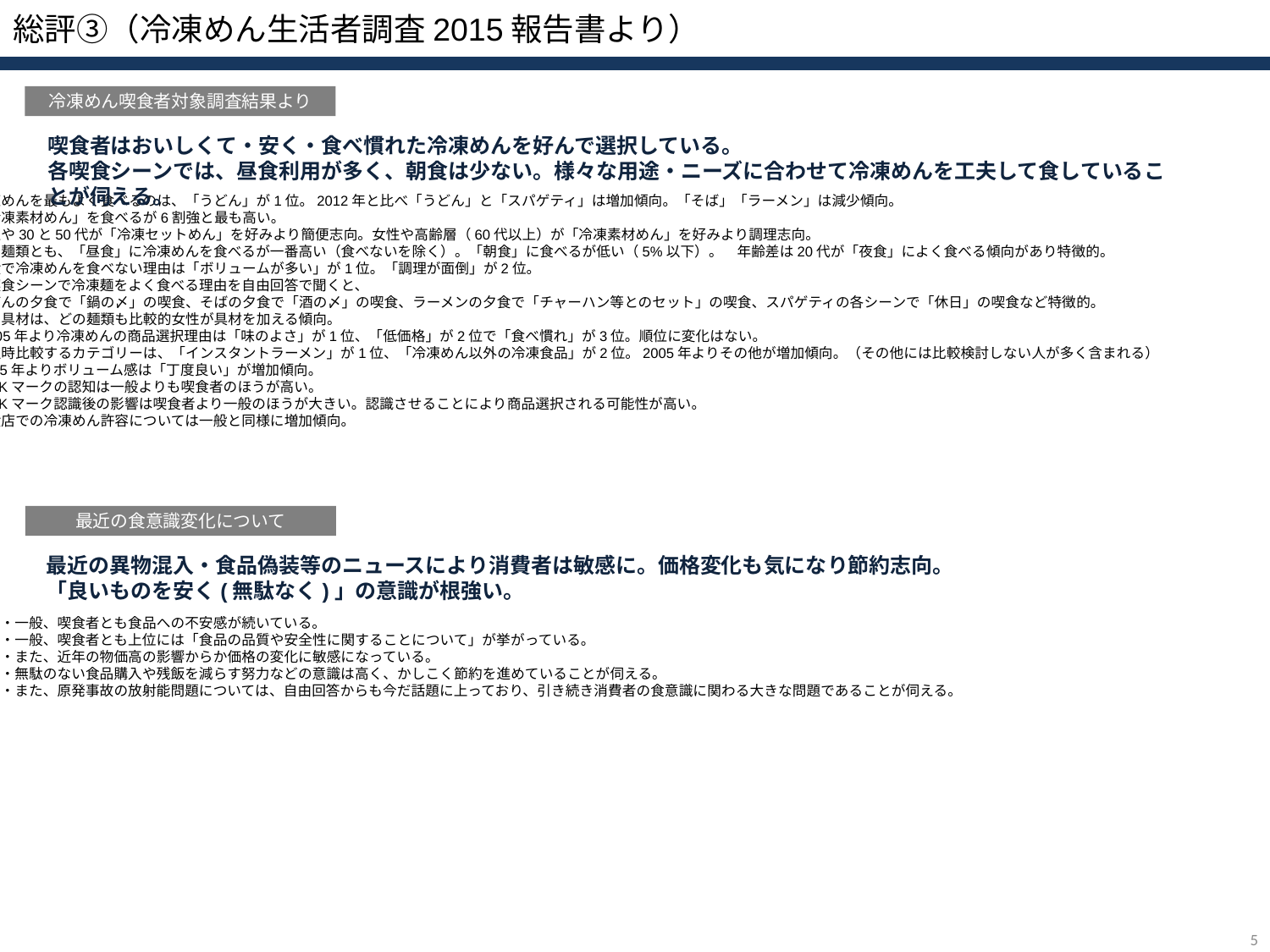

# 総評③（冷凍めん生活者調査2015報告書より）
冷凍めん喫食者対象調査結果より
喫食者はおいしくて・安く・食べ慣れた冷凍めんを好んで選択している。
各喫食シーンでは、昼食利用が多く、朝食は少ない。様々な用途・ニーズに合わせて冷凍めんを工夫して食していることが伺える。
・冷凍めんを最もよく食べるのは、「うどん」が1位。2012年と比べ「うどん」と「スパゲティ」は増加傾向。「そば」「ラーメン」は減少傾向。
・「冷凍素材めん」を食べるが6割強と最も高い。
　男性や30と50代が「冷凍セットめん」を好みより簡便志向。女性や高齢層（60代以上）が「冷凍素材めん」を好みより調理志向。
・どの麺類とも、「昼食」に冷凍めんを食べるが一番高い（食べないを除く）。「朝食」に食べるが低い（5%以下）。　年齢差は20代が「夜食」によく食べる傾向があり特徴的。
・朝食で冷凍めんを食べない理由は「ボリュームが多い」が1位。「調理が面倒」が2位。
・各喫食シーンで冷凍麺をよく食べる理由を自由回答で聞くと、
　うどんの夕食で「鍋の〆」の喫食、そばの夕食で「酒の〆」の喫食、ラーメンの夕食で「チャーハン等とのセット」の喫食、スパゲティの各シーンで「休日」の喫食など特徴的。
・添加具材は、どの麺類も比較的女性が具材を加える傾向。
・ 2005年より冷凍めんの商品選択理由は「味のよさ」が1位、「低価格」が2位で「食べ慣れ」が3位。順位に変化はない。
・購入時比較するカテゴリーは、「インスタントラーメン」が1位、「冷凍めん以外の冷凍食品」が2位。2005年よりその他が増加傾向。（その他には比較検討しない人が多く含まれる）
・2005年よりボリューム感は「丁度良い」が増加傾向。
・RMKマークの認知は一般よりも喫食者のほうが高い。
・RMKマーク認識後の影響は喫食者より一般のほうが大きい。認識させることにより商品選択される可能性が高い。
・飲食店での冷凍めん許容については一般と同様に増加傾向。
最近の食意識変化について
最近の異物混入・食品偽装等のニュースにより消費者は敏感に。価格変化も気になり節約志向。
「良いものを安く(無駄なく)」の意識が根強い。
・一般、喫食者とも食品への不安感が続いている。
・一般、喫食者とも上位には「食品の品質や安全性に関することについて」が挙がっている。
・また、近年の物価高の影響からか価格の変化に敏感になっている。
・無駄のない食品購入や残飯を減らす努力などの意識は高く、かしこく節約を進めていることが伺える。
・また、原発事故の放射能問題については、自由回答からも今だ話題に上っており、引き続き消費者の食意識に関わる大きな問題であることが伺える。
5